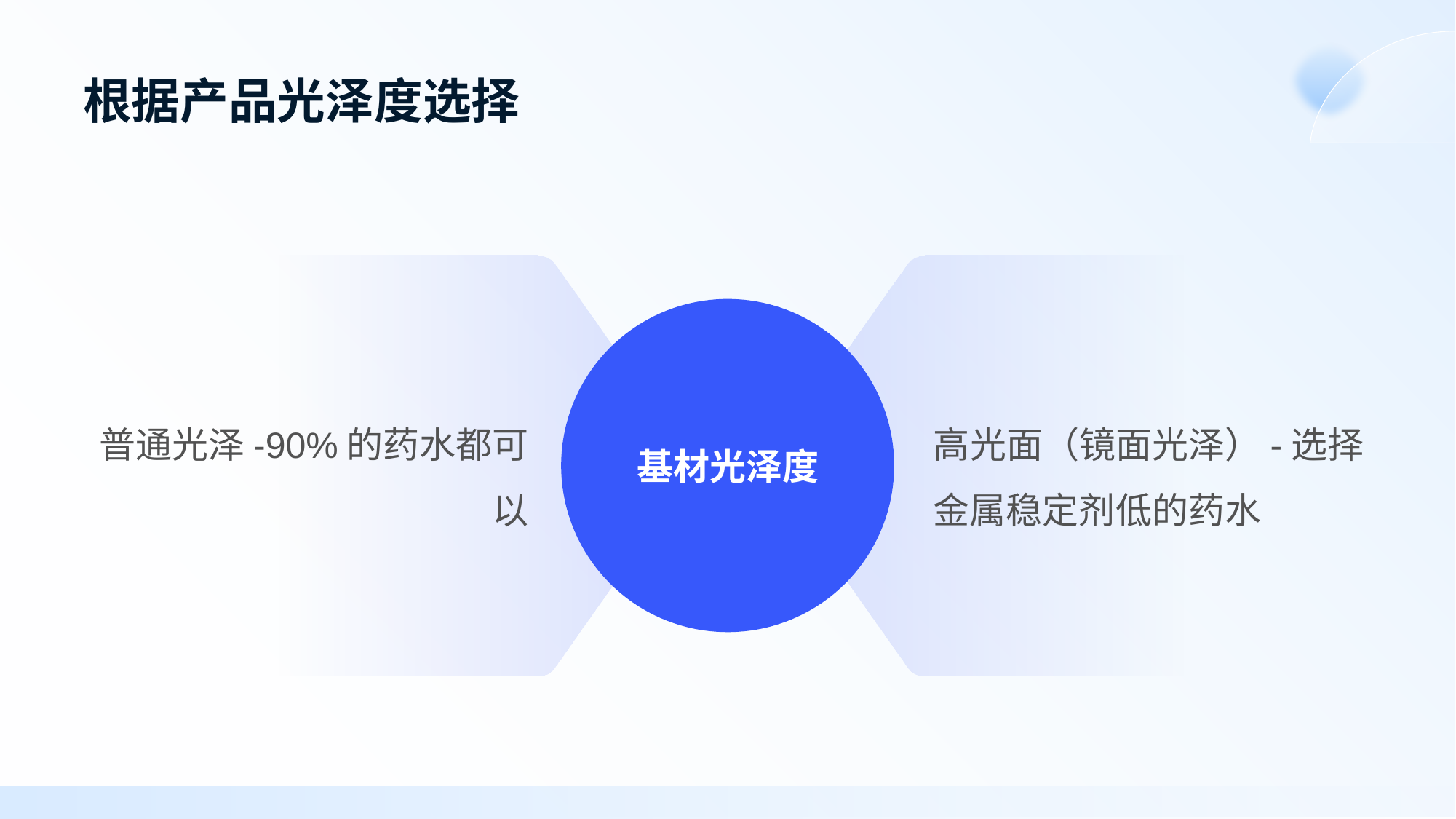

# 根据产品光泽度选择
普通光泽-90%的药水都可以
高光面（镜面光泽）-选择金属稳定剂低的药水
基材光泽度